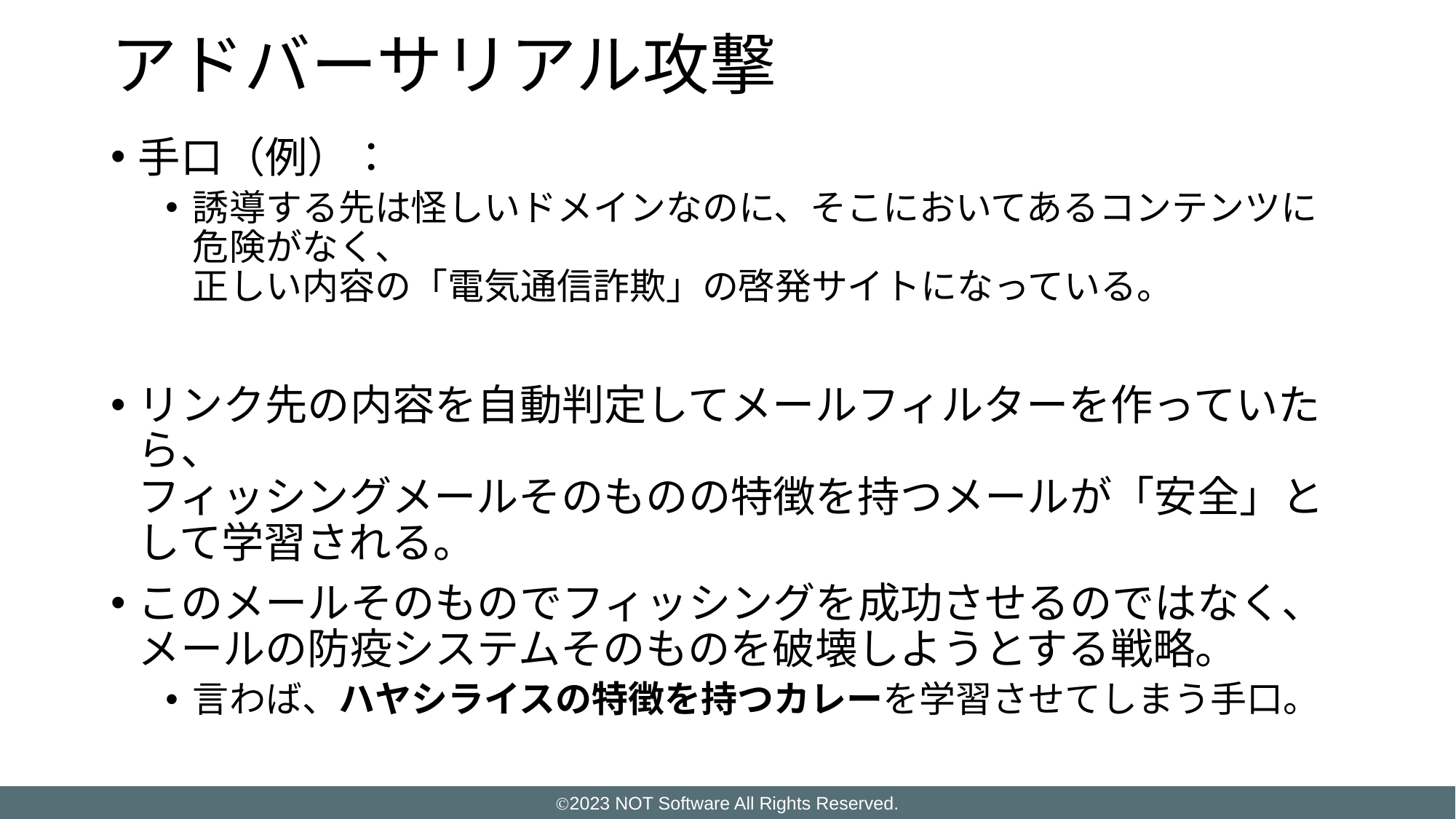

# アドバーサリアル攻撃
手口（例）：
誘導する先は怪しいドメインなのに、そこにおいてあるコンテンツに危険がなく、
正しい内容の「電気通信詐欺」の啓発サイトになっている。

リンク先の内容を自動判定してメールフィルターを作っていたら、
フィッシングメールそのものの特徴を持つメールが「安全」として学習される。
このメールそのものでフィッシングを成功させるのではなく、
メールの防疫システムそのものを破壊しようとする戦略。
言わば、ハヤシライスの特徴を持つカレーを学習させてしまう手口。